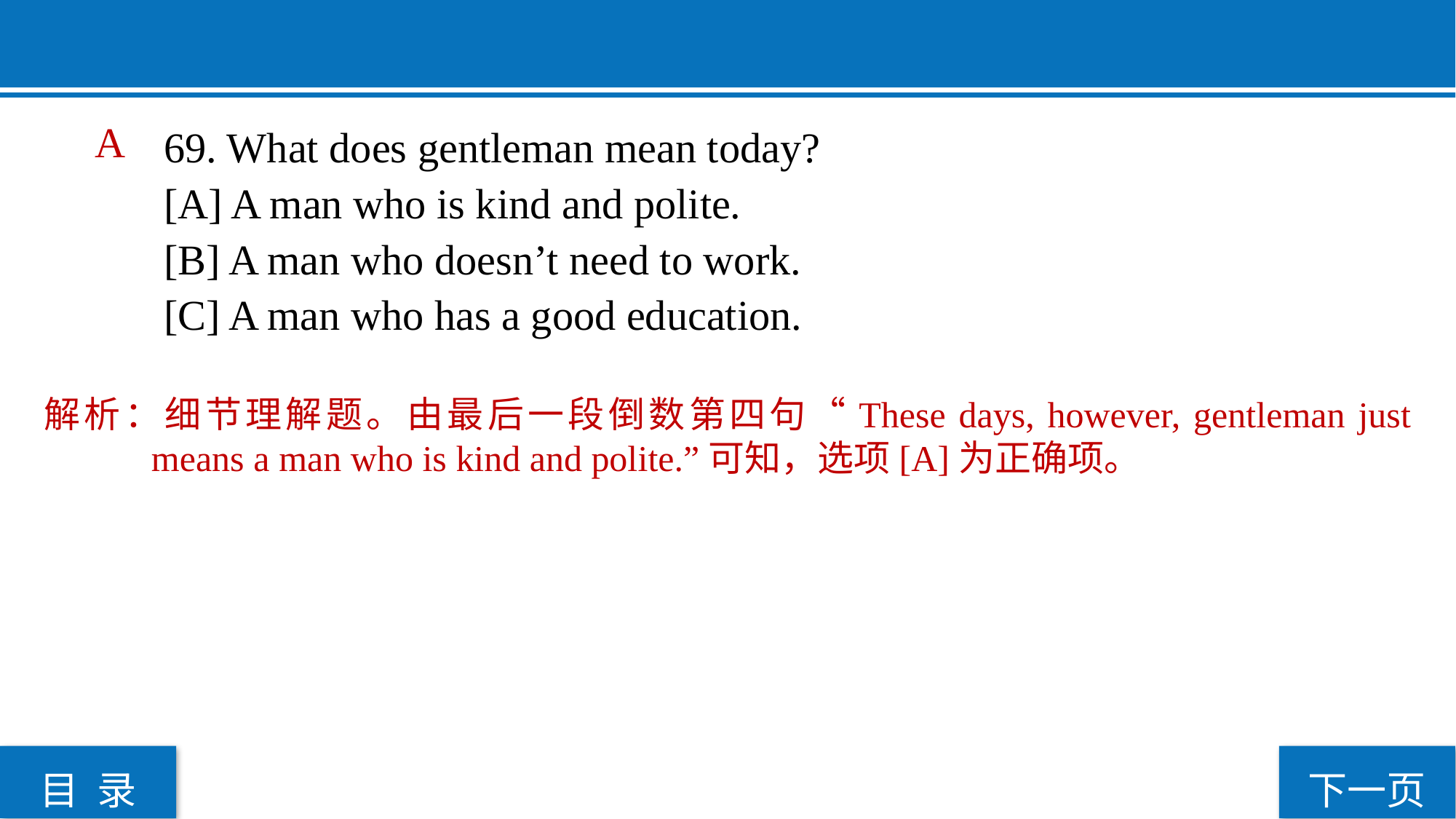

A
69. What does gentleman mean today?
[A] A man who is kind and polite.
[B] A man who doesn’t need to work.
[C] A man who has a good education.
解析：细节理解题。由最后一段倒数第四句“These days, however, gentleman just means a man who is kind and polite.”可知，选项[A]为正确项。